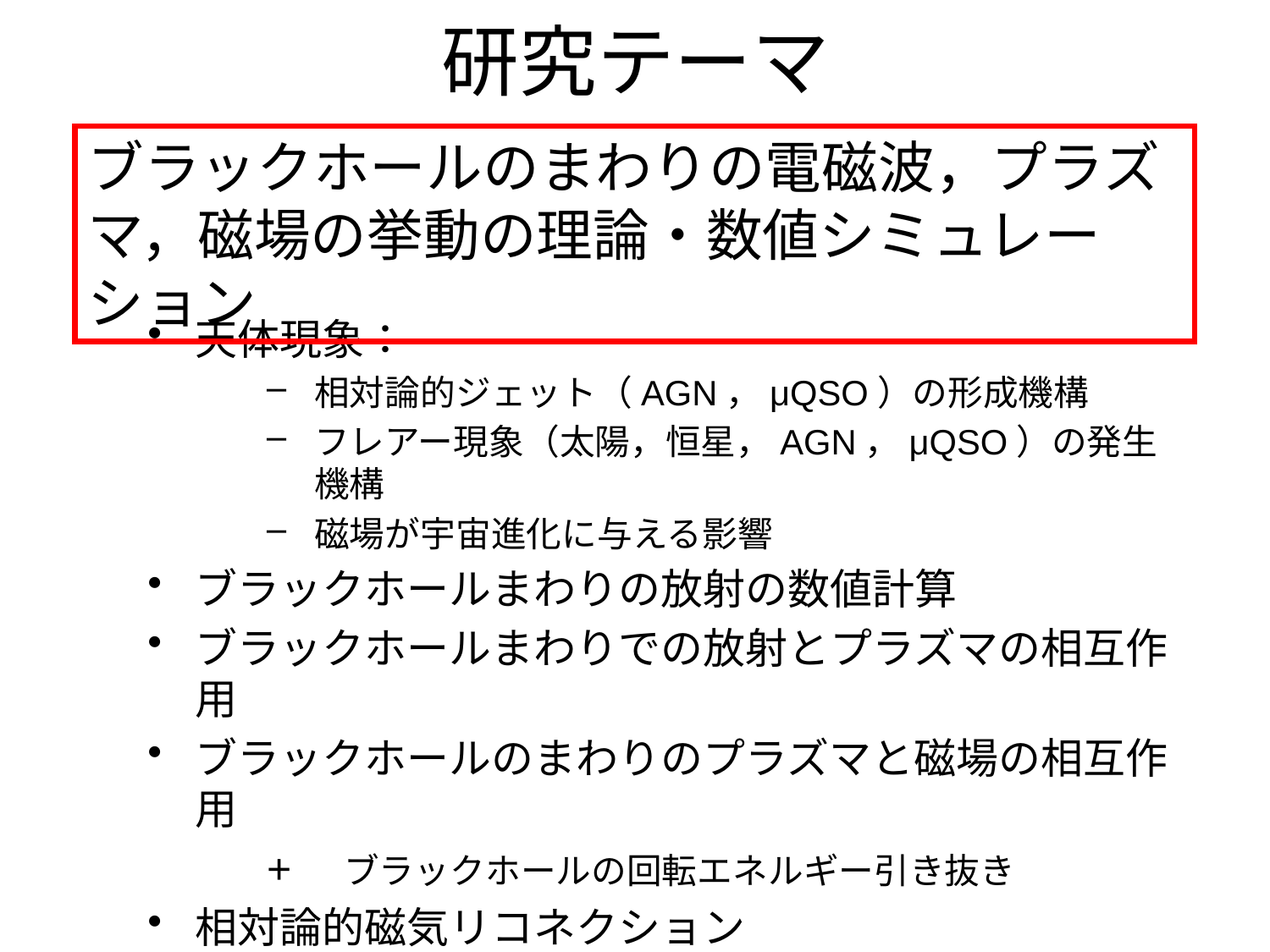

# 研究テーマ
ブラックホールのまわりの電磁波，プラズマ，磁場の挙動の理論・数値シミュレーション
天体現象：
相対論的ジェット（AGN，μQSO）の形成機構
フレアー現象（太陽，恒星，AGN，μQSO）の発生機構
磁場が宇宙進化に与える影響
ブラックホールまわりの放射の数値計算
ブラックホールまわりでの放射とプラズマの相互作用
ブラックホールのまわりのプラズマと磁場の相互作用
+　ブラックホールの回転エネルギー引き抜き
相対論的磁気リコネクション